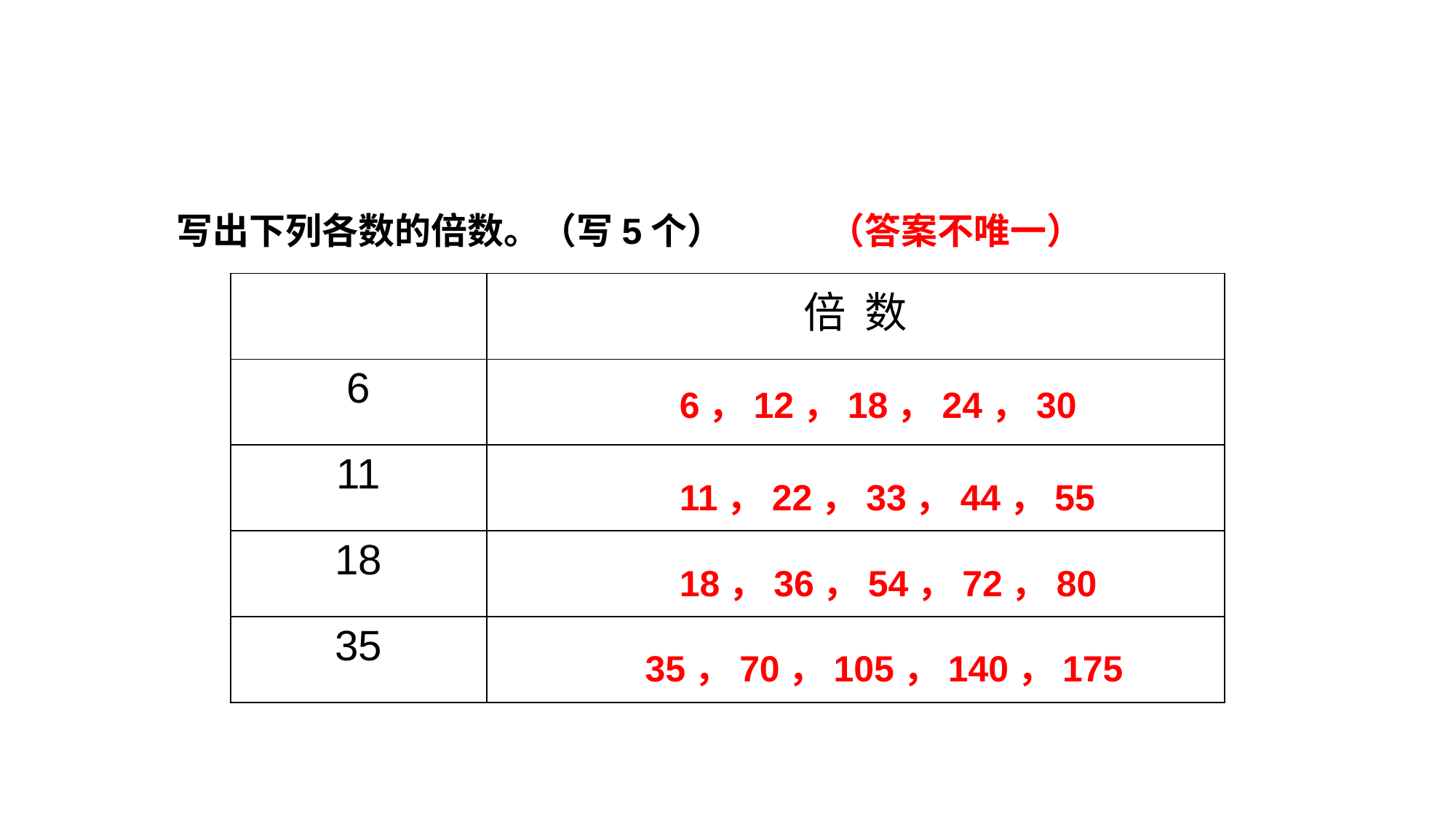

小试牛刀
写出下列各数的倍数。（写5个）
（答案不唯一）
|  | 倍 数 |
| --- | --- |
| 6 |  |
| 11 |  |
| 18 |  |
| 35 |  |
6，12，18，24，30
11，22，33，44，55
18，36，54，72，80
35，70，105，140，175